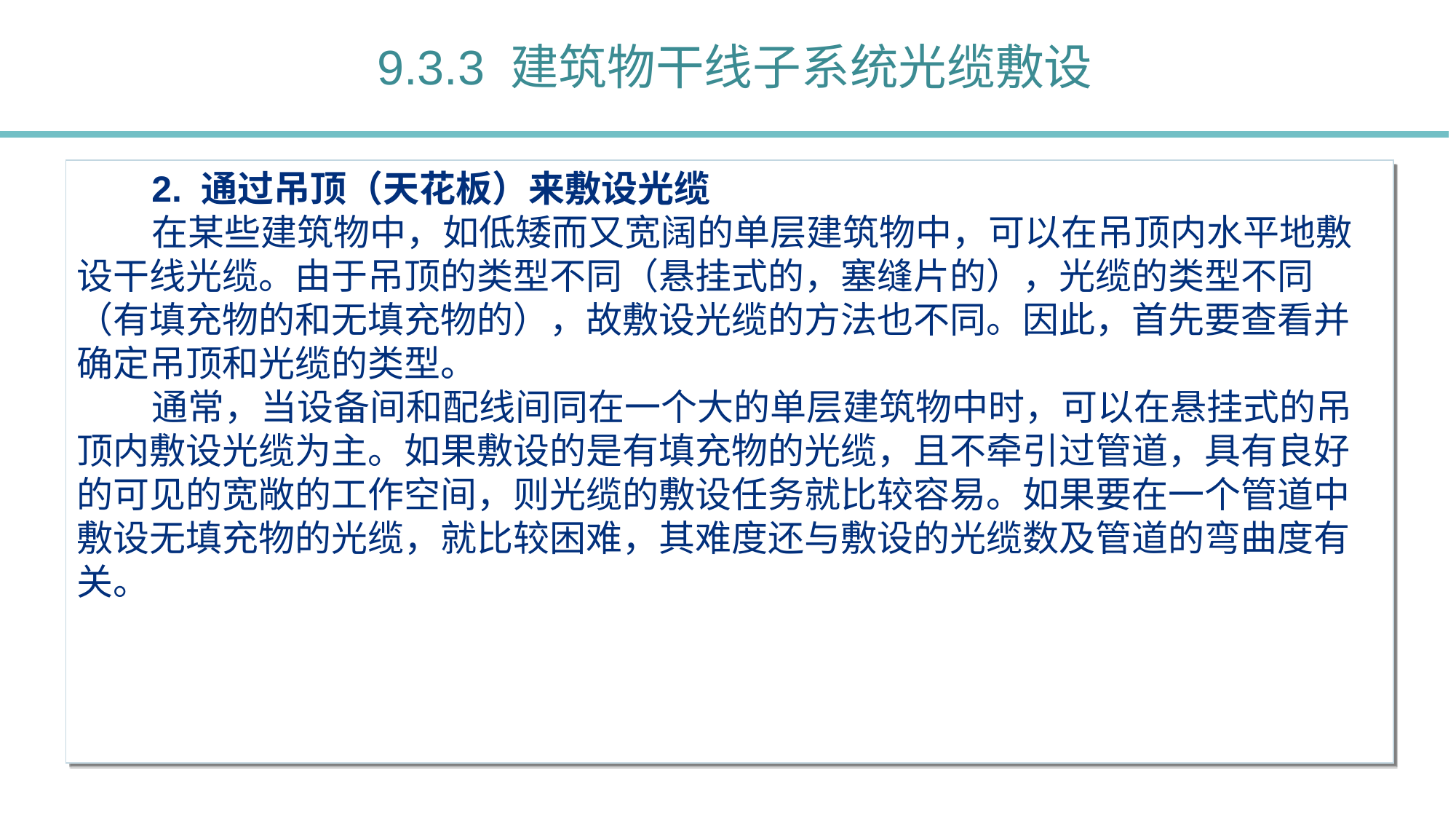

9.3.3 建筑物干线子系统光缆敷设
2. 通过吊顶（天花板）来敷设光缆
在某些建筑物中，如低矮而又宽阔的单层建筑物中，可以在吊顶内水平地敷设干线光缆。由于吊顶的类型不同（悬挂式的，塞缝片的），光缆的类型不同（有填充物的和无填充物的），故敷设光缆的方法也不同。因此，首先要查看并确定吊顶和光缆的类型。
通常，当设备间和配线间同在一个大的单层建筑物中时，可以在悬挂式的吊顶内敷设光缆为主。如果敷设的是有填充物的光缆，且不牵引过管道，具有良好的可见的宽敞的工作空间，则光缆的敷设任务就比较容易。如果要在一个管道中敷设无填充物的光缆，就比较困难，其难度还与敷设的光缆数及管道的弯曲度有关。